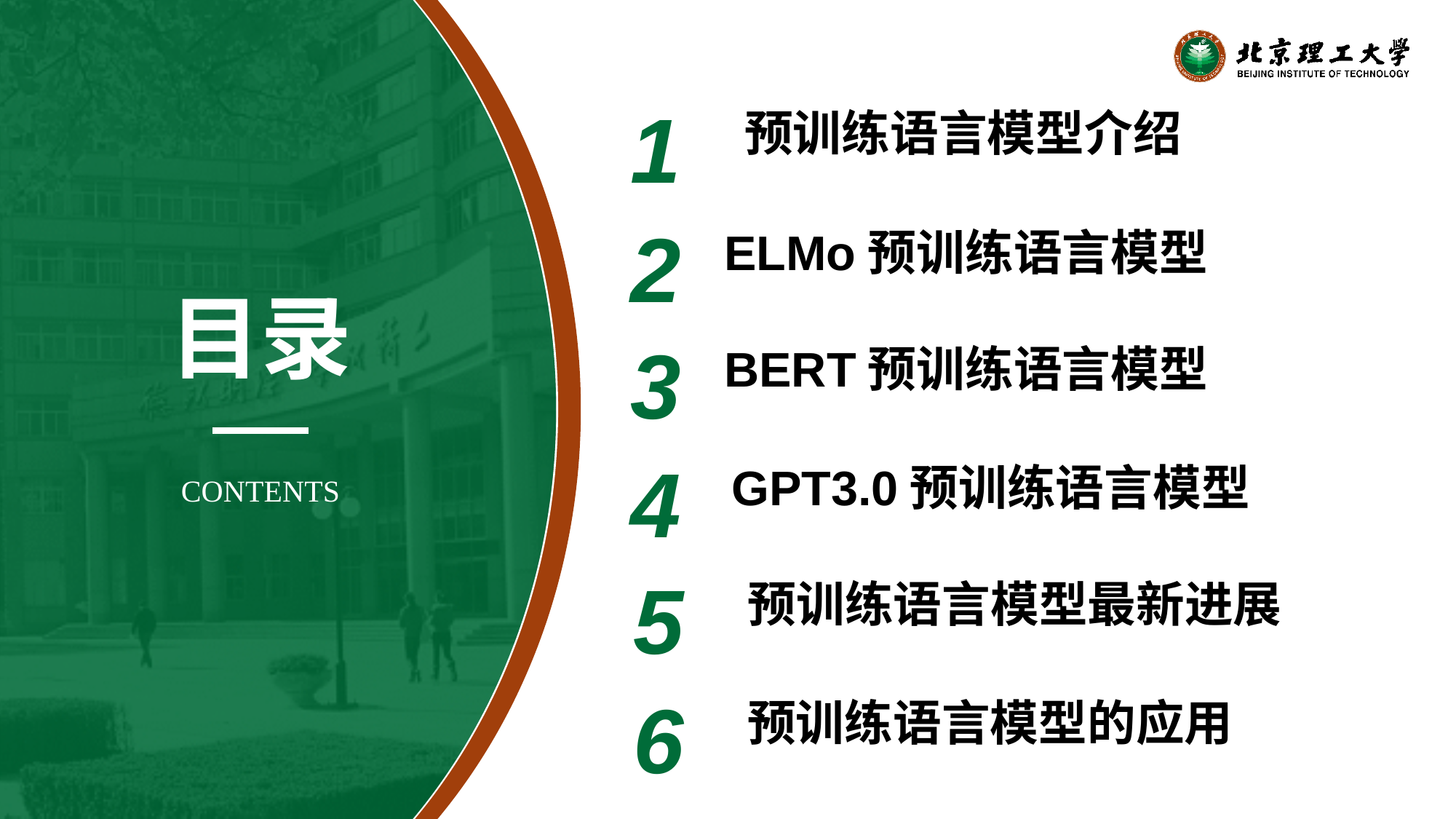

1
预训练语言模型介绍
2
ELMo预训练语言模型
3
BERT预训练语言模型
目录
4
GPT3.0预训练语言模型
CONTENTS
5
预训练语言模型最新进展
6
预训练语言模型的应用